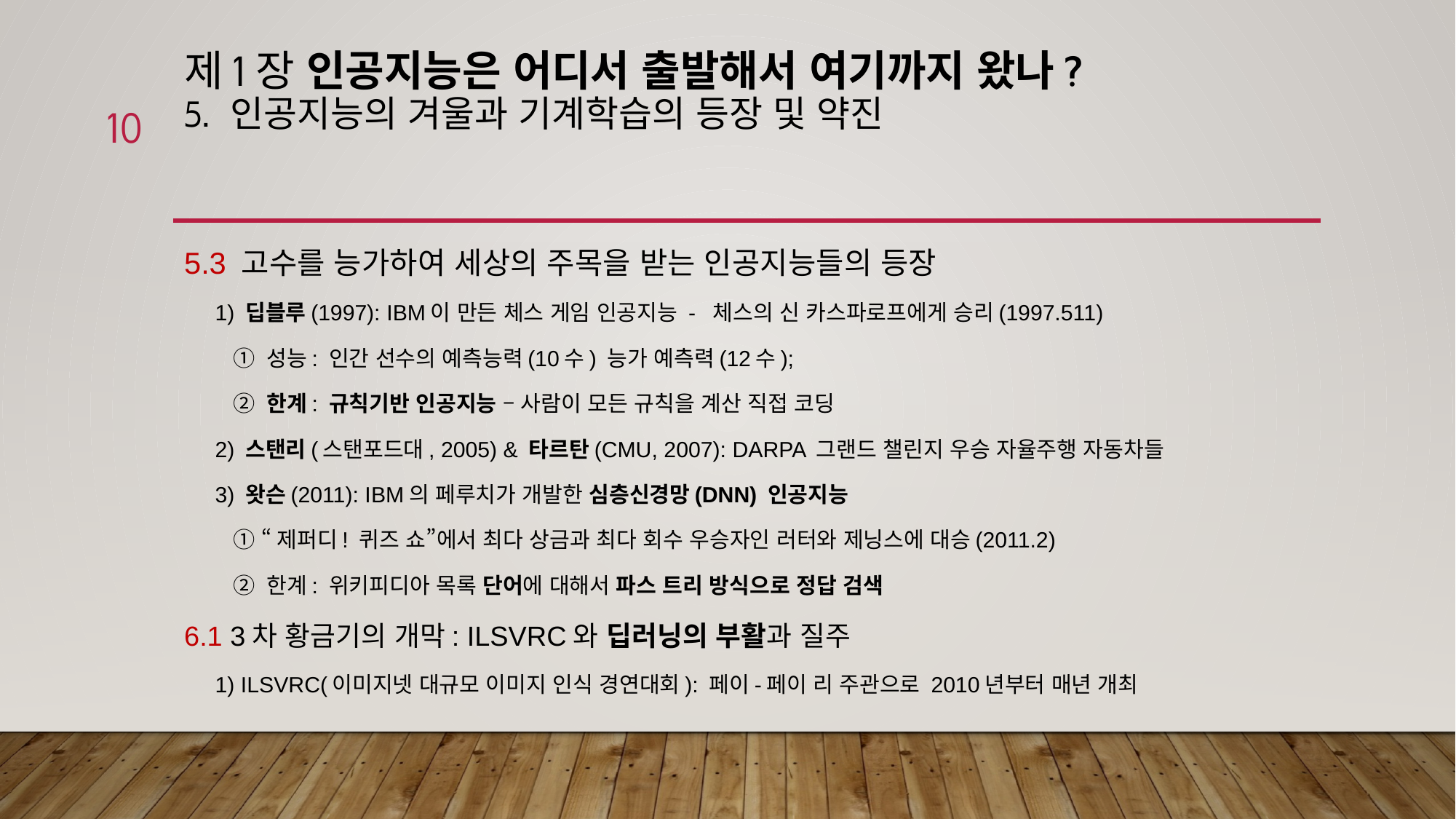

# 제1장 인공지능은 어디서 출발해서 여기까지 왔나? 5. 인공지능의 겨울과 기계학습의 등장 및 약진
10
5.3 고수를 능가하여 세상의 주목을 받는 인공지능들의 등장
     1) 딥블루(1997): IBM이 만든 체스 게임 인공지능 -  체스의 신 카스파로프에게 승리(1997.511)
        ① 성능: 인간 선수의 예측능력(10수) 능가 예측력(12수);
        ② 한계: 규칙기반 인공지능 – 사람이 모든 규칙을 계산 직접 코딩
     2) 스탠리(스탠포드대, 2005) & 타르탄(CMU, 2007): DARPA 그랜드 챌린지 우승 자율주행 자동차들
     3) 왓슨(2011): IBM의 페루치가 개발한 심층신경망(DNN) 인공지능
        ① “제퍼디! 퀴즈 쇼”에서 최다 상금과 최다 회수 우승자인 러터와 제닝스에 대승(2011.2)
        ② 한계: 위키피디아 목록 단어에 대해서 파스 트리 방식으로 정답 검색
6.1 3차 황금기의 개막: ILSVRC와 딥러닝의 부활과 질주
     1) ILSVRC(이미지넷 대규모 이미지 인식 경연대회): 페이-페이 리 주관으로 2010년부터 매년 개최